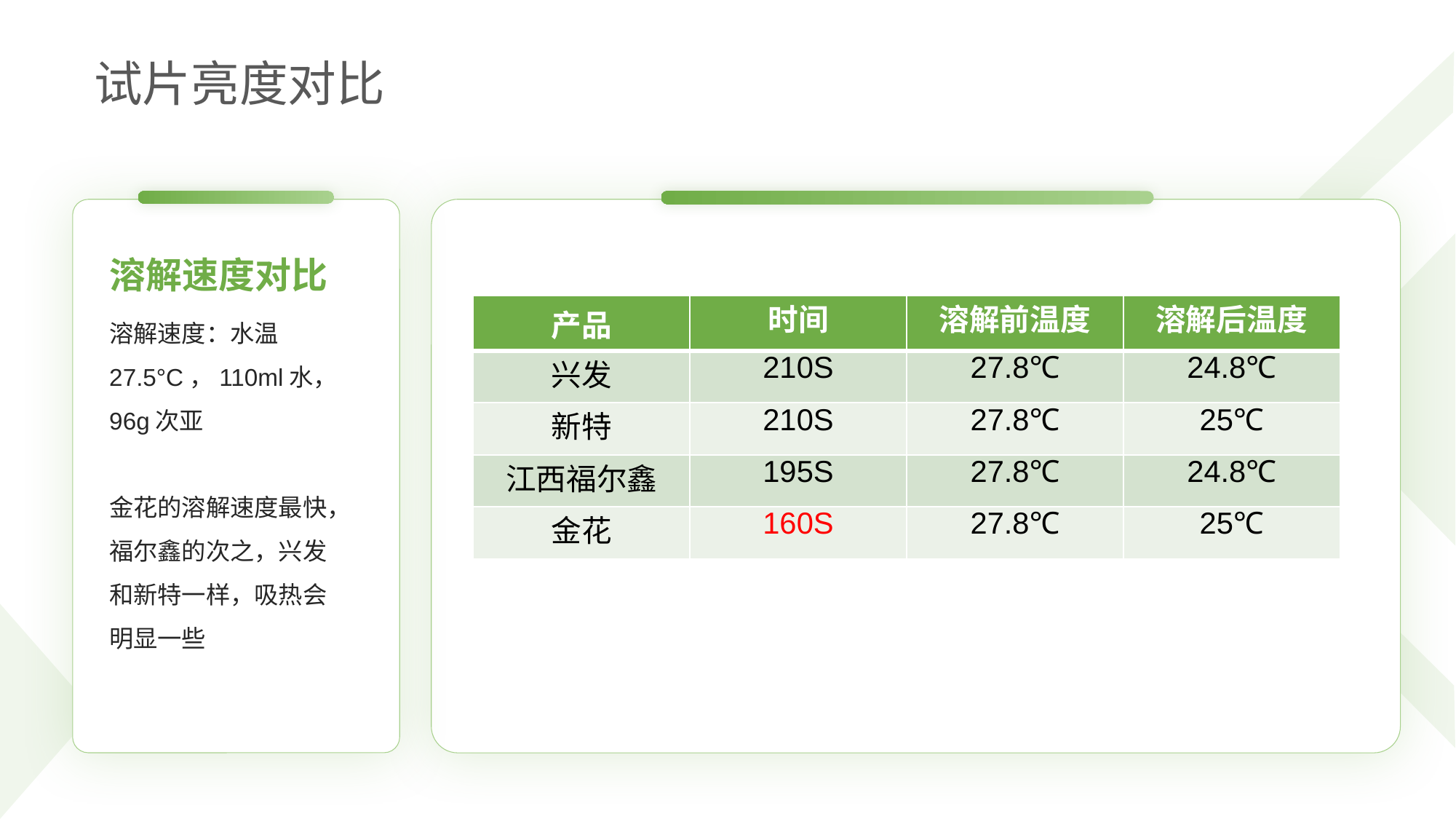

# 试片亮度对比

溶解速度对比
| 产品 | 时间 | 溶解前温度 | 溶解后温度 |
| --- | --- | --- | --- |
| 兴发 | 210S | 27.8℃ | 24.8℃ |
| 新特 | 210S | 27.8℃ | 25℃ |
| 江西福尔鑫 | 195S | 27.8℃ | 24.8℃ |
| 金花 | 160S | 27.8℃ | 25℃ |
溶解速度：水温27.5°C，110ml水，96g次亚

金花的溶解速度最快，福尔鑫的次之，兴发和新特一样，吸热会明显一些